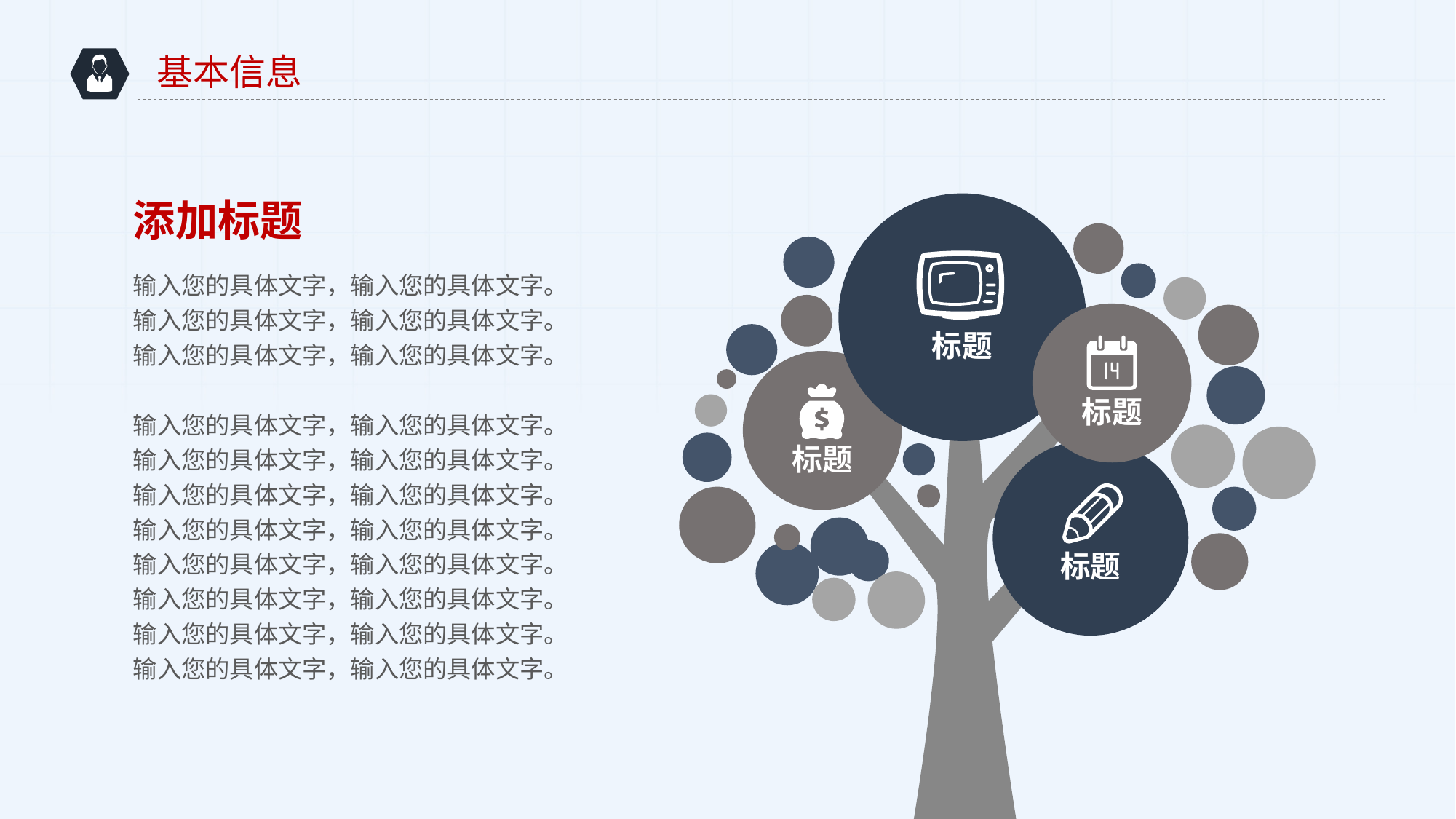

基本信息

添加标题
标题

输入您的具体文字，输入您的具体文字。输入您的具体文字，输入您的具体文字。输入您的具体文字，输入您的具体文字。

输入您的具体文字，输入您的具体文字。输入您的具体文字，输入您的具体文字。输入您的具体文字，输入您的具体文字。输入您的具体文字，输入您的具体文字。输入您的具体文字，输入您的具体文字。输入您的具体文字，输入您的具体文字。输入您的具体文字，输入您的具体文字。输入您的具体文字，输入您的具体文字。

标题

标题

标题